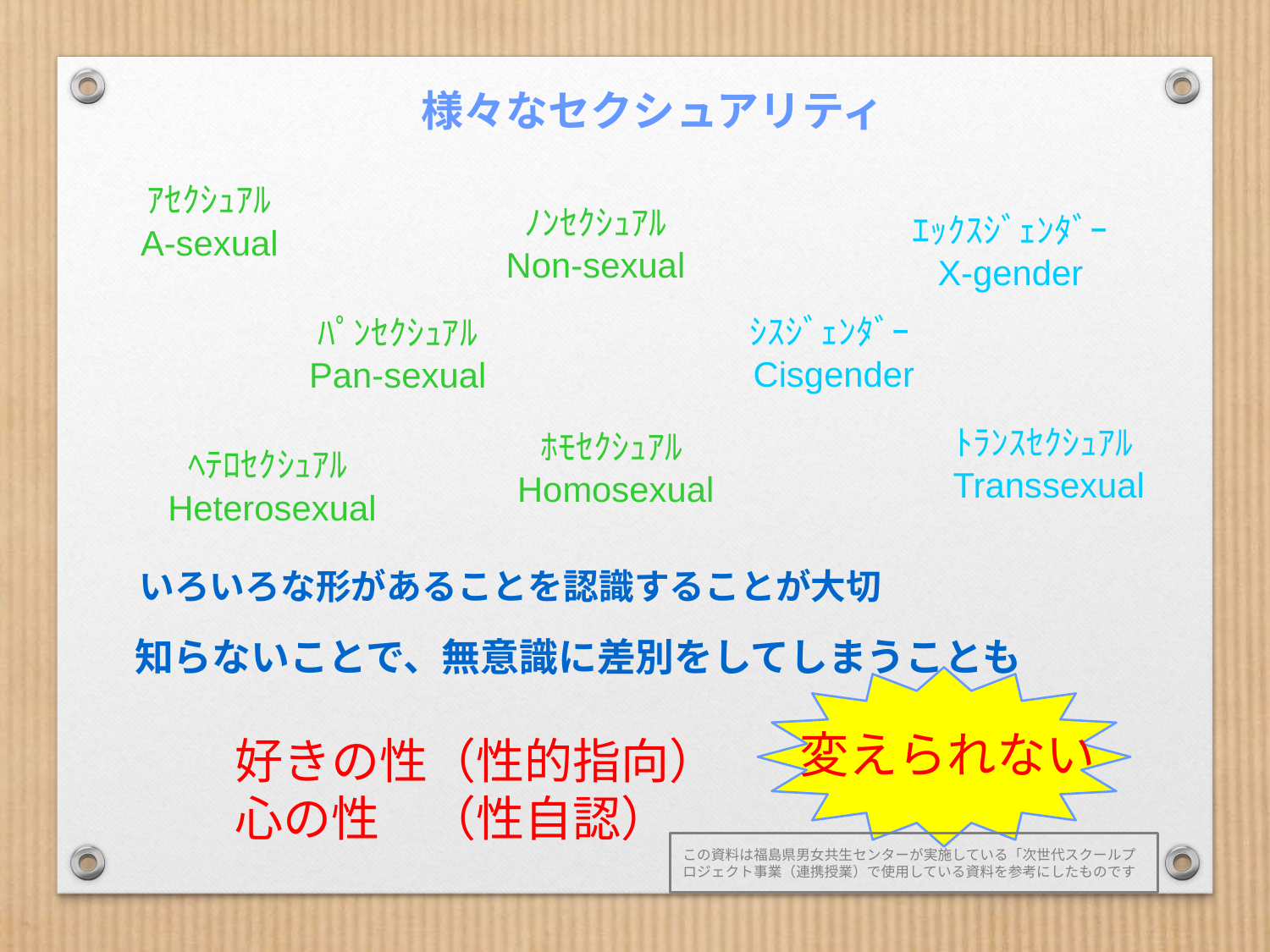

# 様々なセクシュアリティ
ｱｾｸｼｭｱﾙ
A-sexual
ﾉﾝｾｸｼｭｱﾙ
Non-sexual
ｴｯｸｽｼﾞｪﾝﾀﾞｰ
X-gender
ｼｽｼﾞｪﾝﾀﾞｰCisgender
ﾊﾟﾝｾｸｼｭｱﾙ
Pan-sexual
ﾄﾗﾝｽｾｸｼｭｱﾙTranssexual
ﾎﾓｾｸｼｭｱﾙHomosexual
ﾍﾃﾛｾｸｼｭｱﾙHeterosexual
いろいろな形があることを認識することが大切
知らないことで、無意識に差別をしてしまうことも

変えられない
好きの性（性的指向）
心の性　（性自認）
この資料は福島県男女共生センターが実施している「次世代スクールプロジェクト事業（連携授業）で使用している資料を参考にしたものです